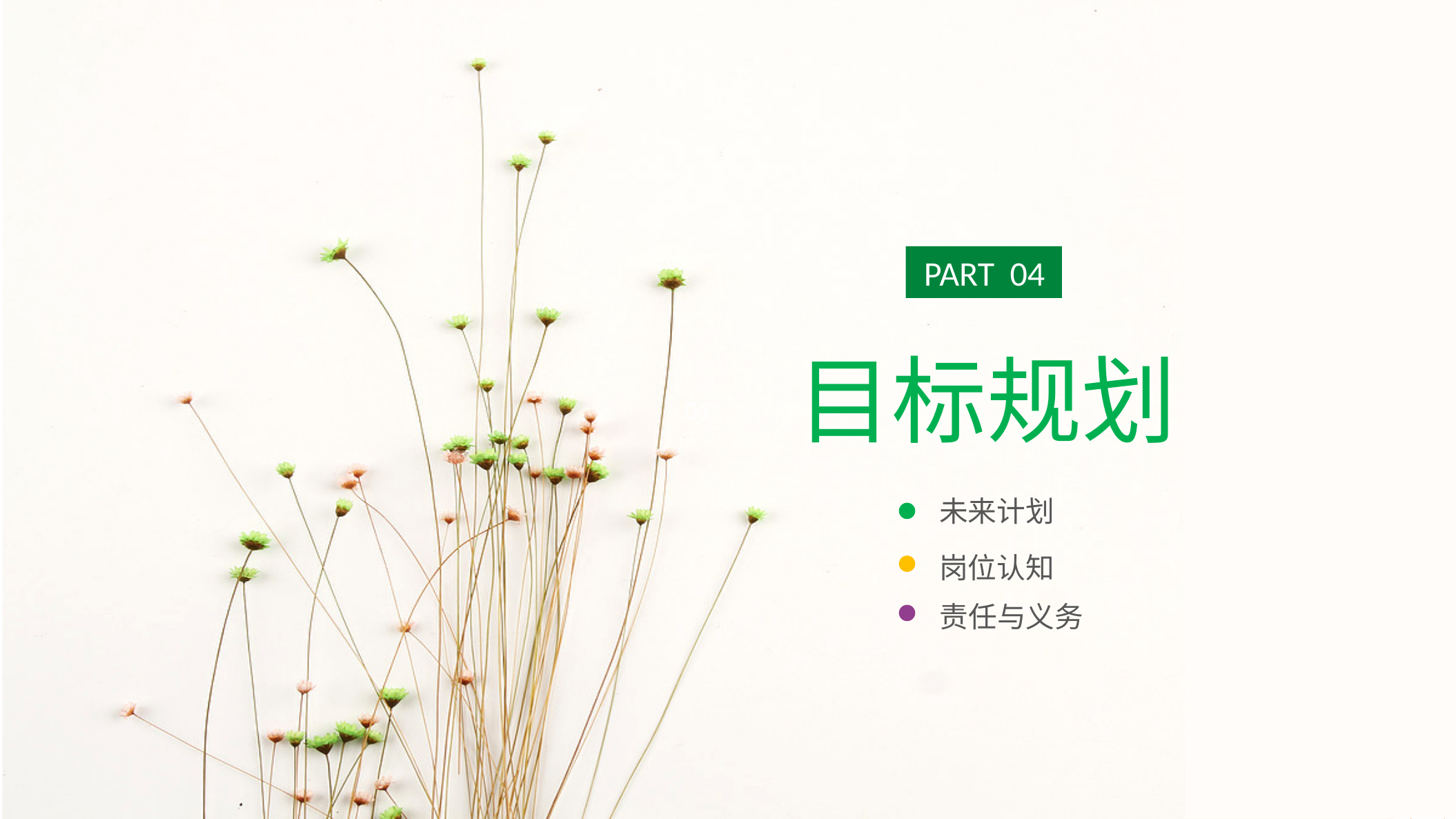

01

 PART  04
目标规划
未来计划

岗位认知

责任与义务